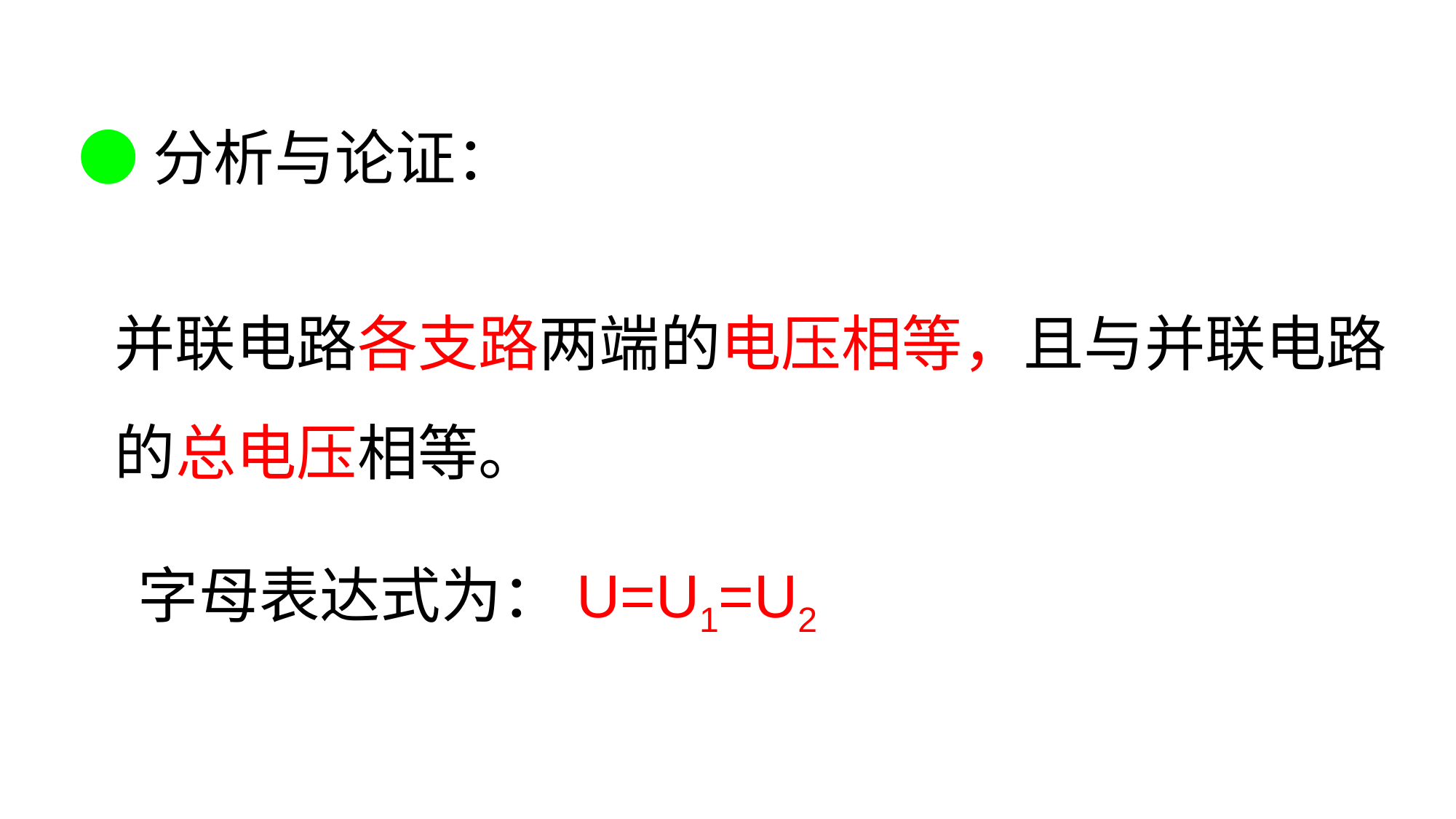

●分析与论证：
并联电路各支路两端的电压相等，且与并联电路的总电压相等。
字母表达式为：U=U1=U2